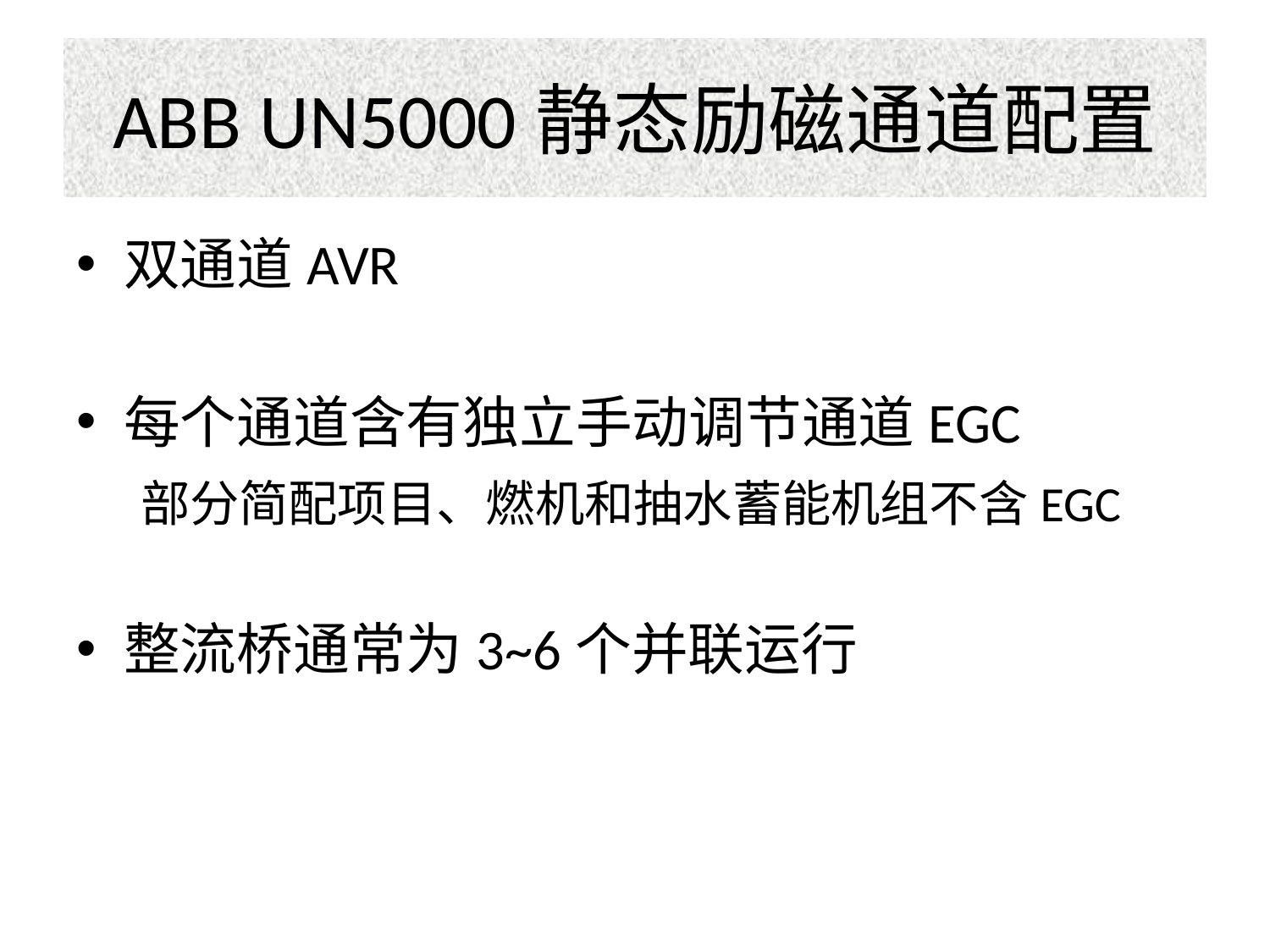

# ABB UN5000静态励磁通道配置
双通道AVR

每个通道含有独立手动调节通道EGC
    部分简配项目、燃机和抽水蓄能机组不含EGC

整流桥通常为3~6个并联运行